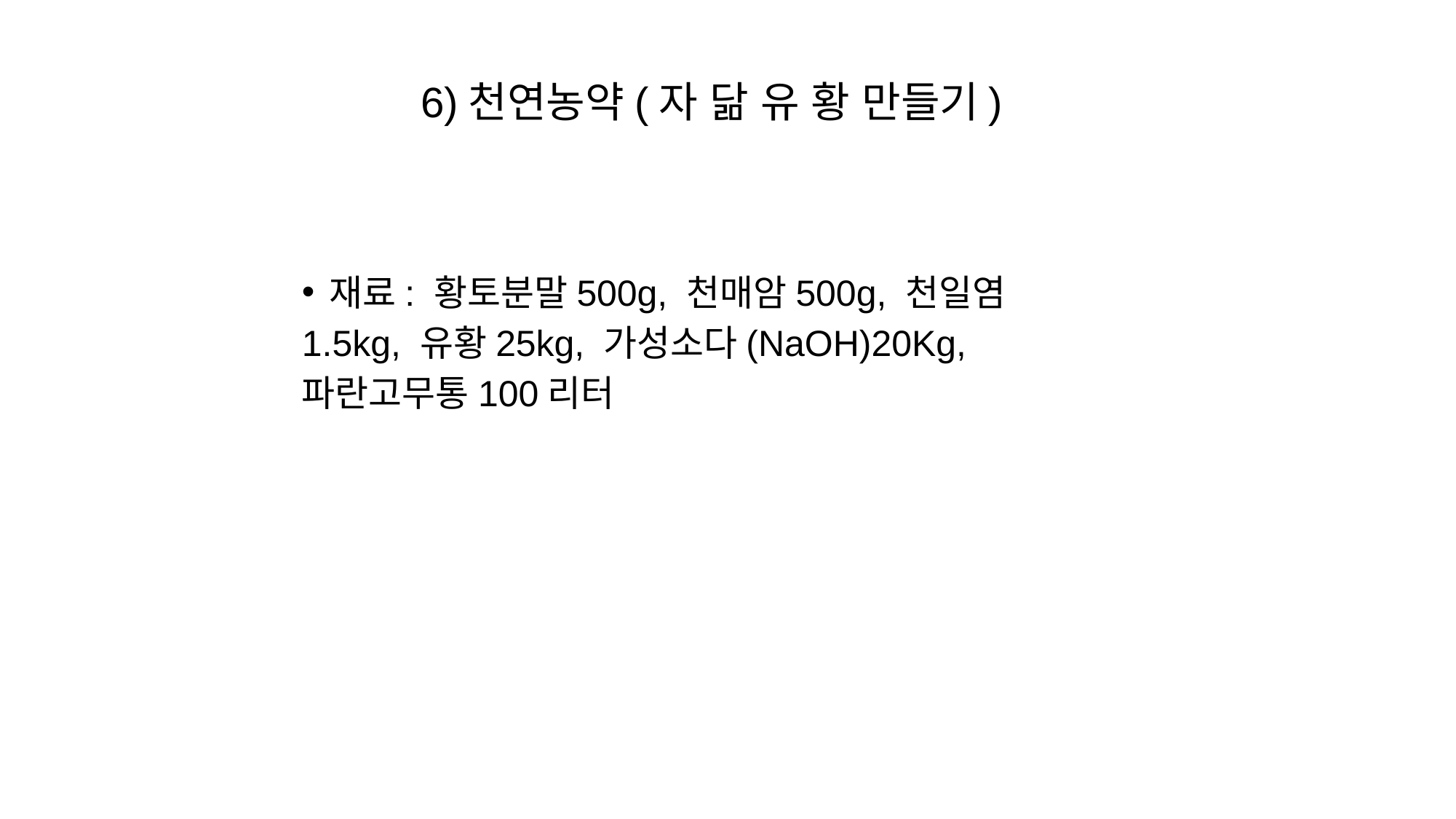

6)천연농약(자 닮 유 황 만들기)
재료: 황토분말500g, 천매암500g, 천일염
1.5kg, 유황25kg, 가성소다(NaOH)20Kg,
파란고무통100리터

TEXT
TEXT